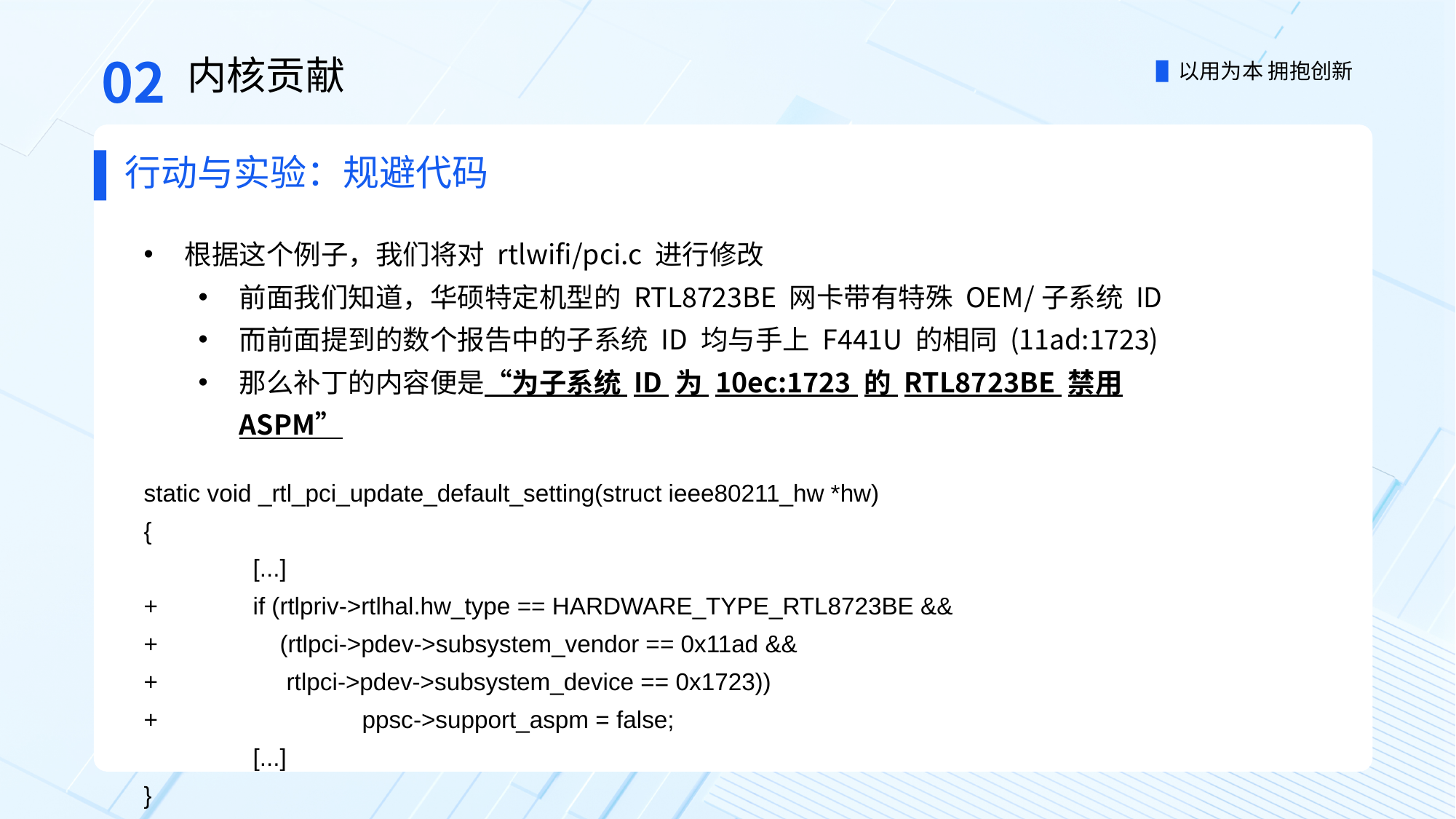

02
内核贡献
行动与实验：规避代码
根据这个例子，我们将对 rtlwifi/pci.c 进行修改
前面我们知道，华硕特定机型的 RTL8723BE 网卡带有特殊 OEM/子系统 ID
而前面提到的数个报告中的子系统 ID 均与手上 F441U 的相同 (11ad:1723)
那么补丁的内容便是“为子系统 ID 为 10ec:1723 的 RTL8723BE 禁用 ASPM”

static void _rtl_pci_update_default_setting(struct ieee80211_hw *hw)
{
[...]
+	if (rtlpriv->rtlhal.hw_type == HARDWARE_TYPE_RTL8723BE &&
+	    (rtlpci->pdev->subsystem_vendor == 0x11ad &&
+	     rtlpci->pdev->subsystem_device == 0x1723))
+		ppsc->support_aspm = false;
[...]
}